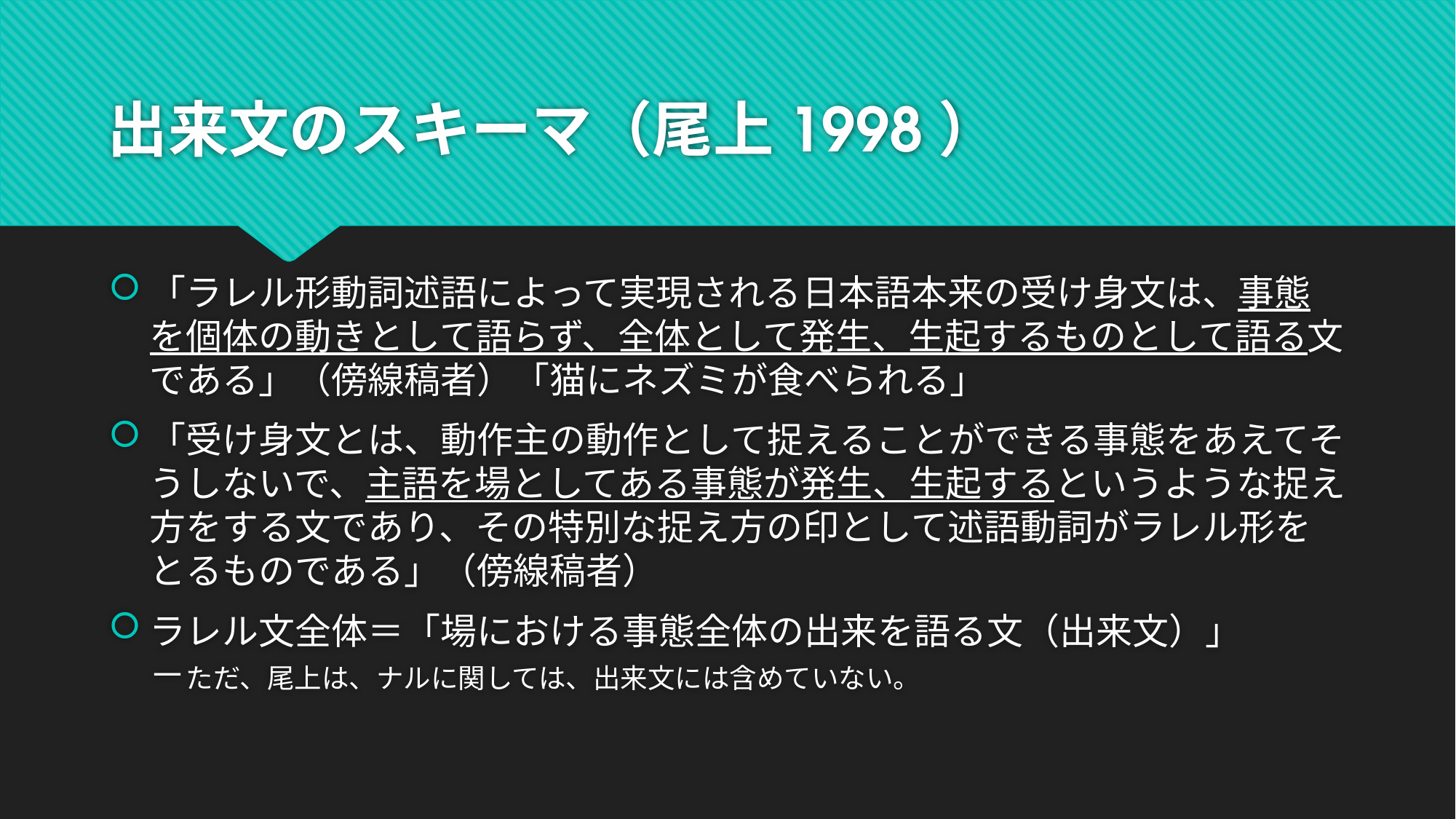

# 出来文のスキーマ（尾上1998）
「ラレル形動詞述語によって実現される日本語本来の受け身文は、事態を個体の動きとして語らず、全体として発生、生起するものとして語る文である」（傍線稿者）「猫にネズミが食べられる」
「受け身文とは、動作主の動作として捉えることができる事態をあえてそうしないで、主語を場としてある事態が発生、生起するというような捉え方をする文であり、その特別な捉え方の印として述語動詞がラレル形をとるものである」（傍線稿者）
ラレル文全体＝「場における事態全体の出来を語る文（出来文）」　　－ただ、尾上は、ナルに関しては、出来文には含めていない。